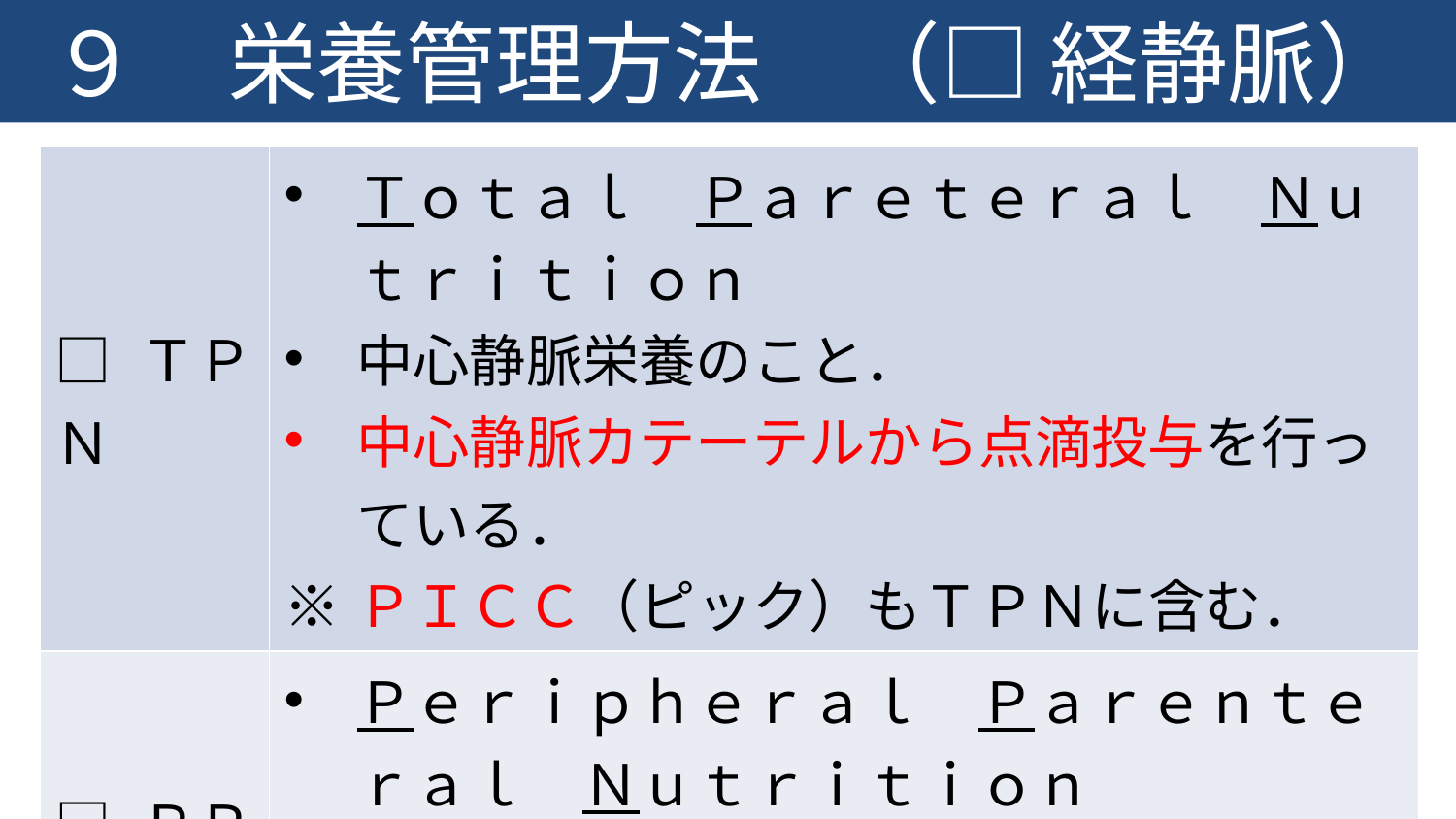

# ９　栄養管理方法　（□ 経静脈）
| □ ＴＰＮ | Ｔｏｔａｌ　Ｐａｒｅｔｅｒａｌ　Ｎｕｔｒｉｔｉｏｎ 中心静脈栄養のこと． 中心静脈カテーテルから点滴投与を行っている． ※ＰＩＣＣ（ピック）もＴＰＮに含む． |
| --- | --- |
| □ ＰＰＮ | Ｐｅｒｉｐｈｅｒａｌ　Ｐａｒｅｎｔｅｒａｌ　Ｎｕｔｒｉｔｉｏｎ 末梢静脈栄養のこと． 腕などの末梢静脈から点滴投与を行っている． |